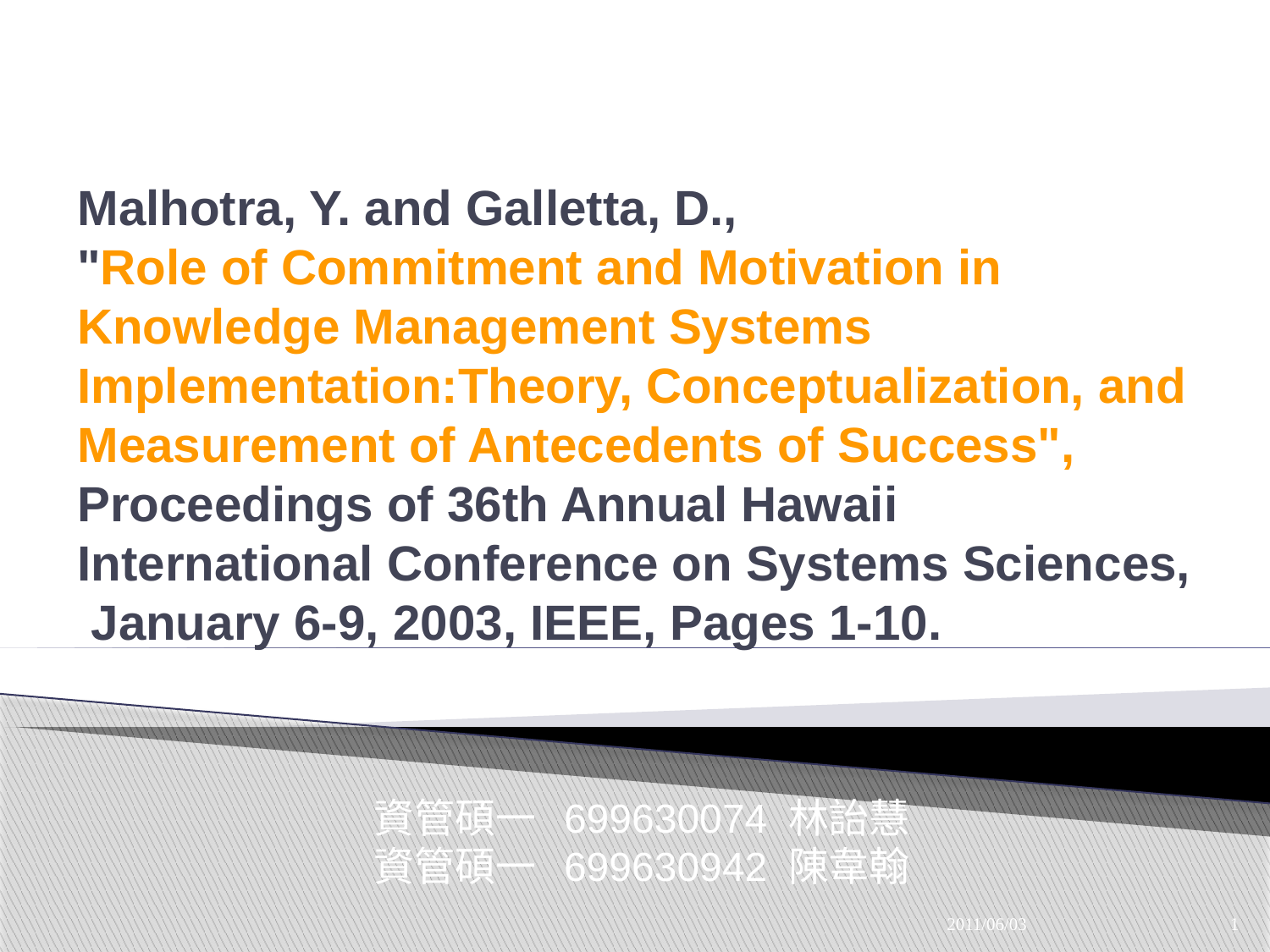

# Malhotra, Y. and Galletta, D., "Role of Commitment and Motivation in Knowledge Management Systems Implementation:Theory, Conceptualization, and Measurement of Antecedents of Success", Proceedings of 36th Annual Hawaii International Conference on Systems Sciences, January 6-9, 2003, IEEE, Pages 1-10.
資管碩一  699630074 林詒慧
資管碩一  699630942 陳韋翰
2011/06/03
1